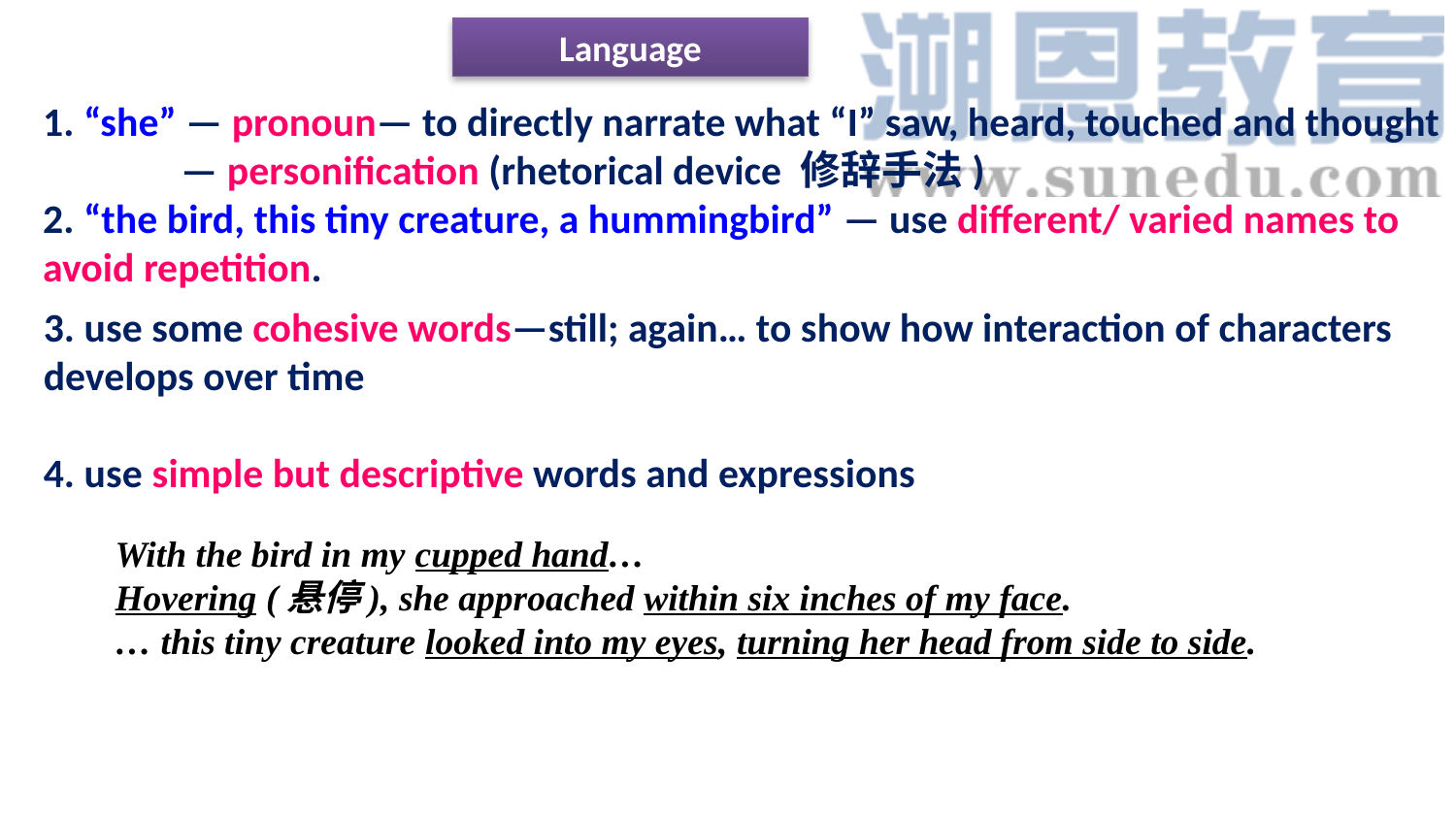

Language
1. “she” — pronoun— to directly narrate what “I” saw, heard, touched and thought
               — personification (rhetorical device 修辞手法)
2. “the bird, this tiny creature, a hummingbird” — use different/ varied names to avoid repetition.

3. use some cohesive words—still; again… to show how interaction of characters develops over time

4. use simple but descriptive words and expressions
With the bird in my cupped hand…
Hovering (悬停), she approached within six inches of my face.
… this tiny creature looked into my eyes, turning her head from side to side.